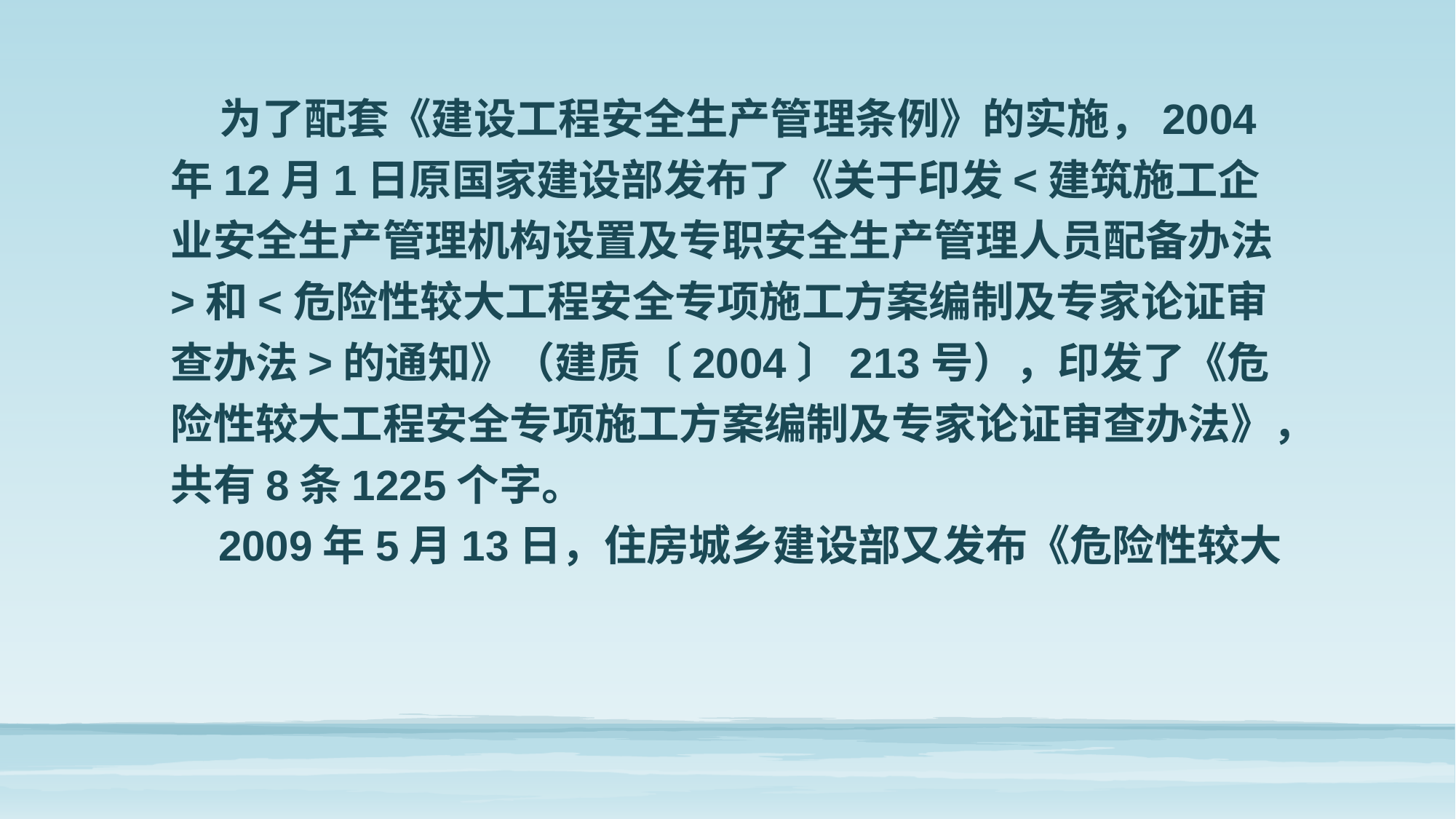

为了配套《建设工程安全生产管理条例》的实施，2004年12月1日原国家建设部发布了《关于印发<建筑施工企业安全生产管理机构设置及专职安全生产管理人员配备办法>和<危险性较大工程安全专项施工方案编制及专家论证审查办法>的通知》（建质〔2004〕213号），印发了《危险性较大工程安全专项施工方案编制及专家论证审查办法》，共有8条1225个字。
    2009年5月13日，住房城乡建设部又发布《危险性较大